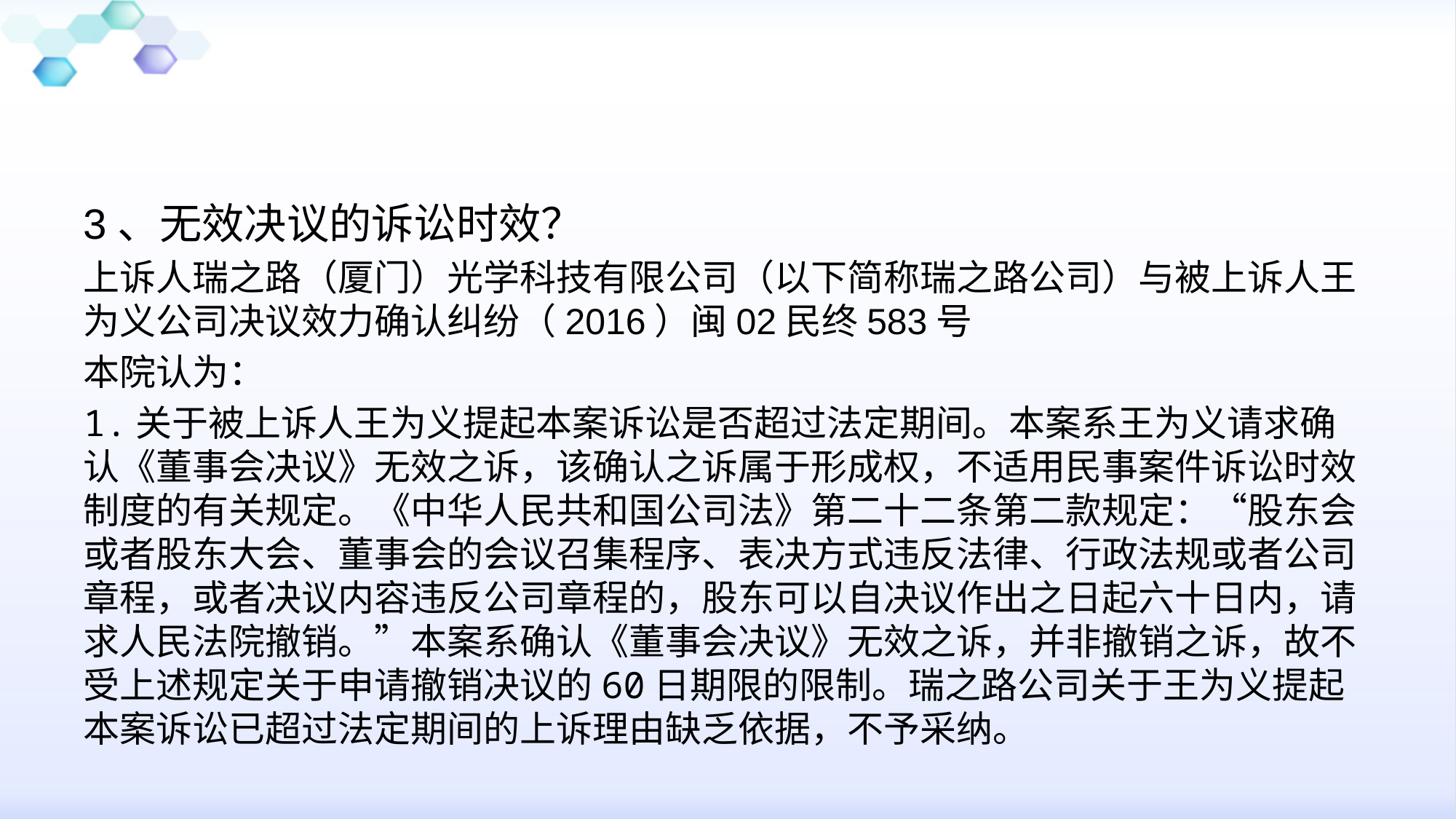

3、无效决议的诉讼时效？
上诉人瑞之路（厦门）光学科技有限公司（以下简称瑞之路公司）与被上诉人王为义公司决议效力确认纠纷（2016）闽02民终583号
本院认为：
1.关于被上诉人王为义提起本案诉讼是否超过法定期间。本案系王为义请求确认《董事会决议》无效之诉，该确认之诉属于形成权，不适用民事案件诉讼时效制度的有关规定。《中华人民共和国公司法》第二十二条第二款规定：“股东会或者股东大会、董事会的会议召集程序、表决方式违反法律、行政法规或者公司章程，或者决议内容违反公司章程的，股东可以自决议作出之日起六十日内，请求人民法院撤销。”本案系确认《董事会决议》无效之诉，并非撤销之诉，故不受上述规定关于申请撤销决议的60日期限的限制。瑞之路公司关于王为义提起本案诉讼已超过法定期间的上诉理由缺乏依据，不予采纳。